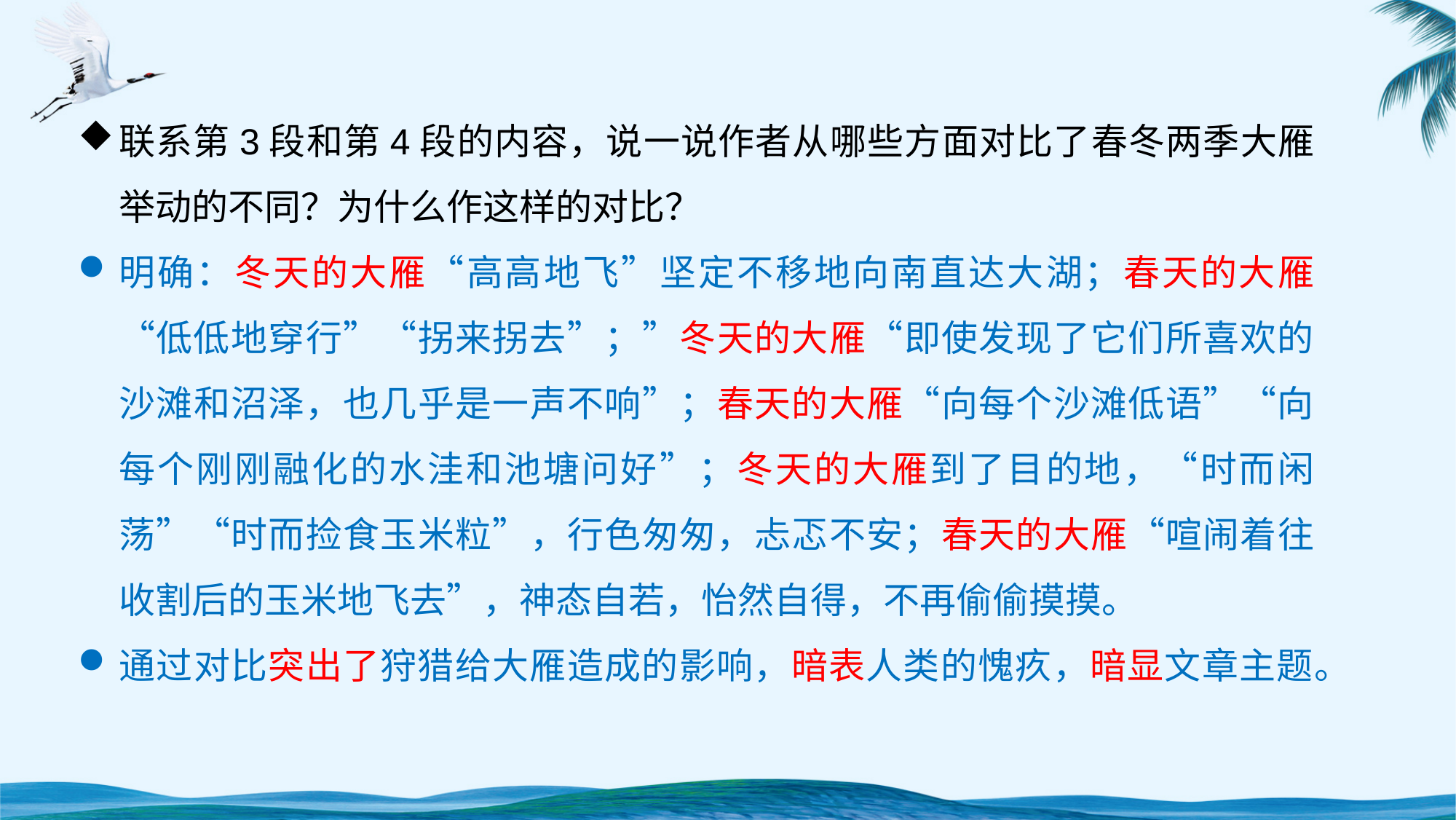

联系第3段和第4段的内容，说一说作者从哪些方面对比了春冬两季大雁举动的不同？为什么作这样的对比？
明确：冬天的大雁“高高地飞”坚定不移地向南直达大湖；春天的大雁“低低地穿行”“拐来拐去”；”冬天的大雁“即使发现了它们所喜欢的沙滩和沼泽，也几乎是一声不响”；春天的大雁“向每个沙滩低语”“向每个刚刚融化的水洼和池塘问好”；冬天的大雁到了目的地，“时而闲荡”“时而捡食玉米粒”，行色匆匆，忐忑不安；春天的大雁“喧闹着往收割后的玉米地飞去”，神态自若，怡然自得，不再偷偷摸摸。
通过对比突出了狩猎给大雁造成的影响，暗表人类的愧疚，暗显文章主题。